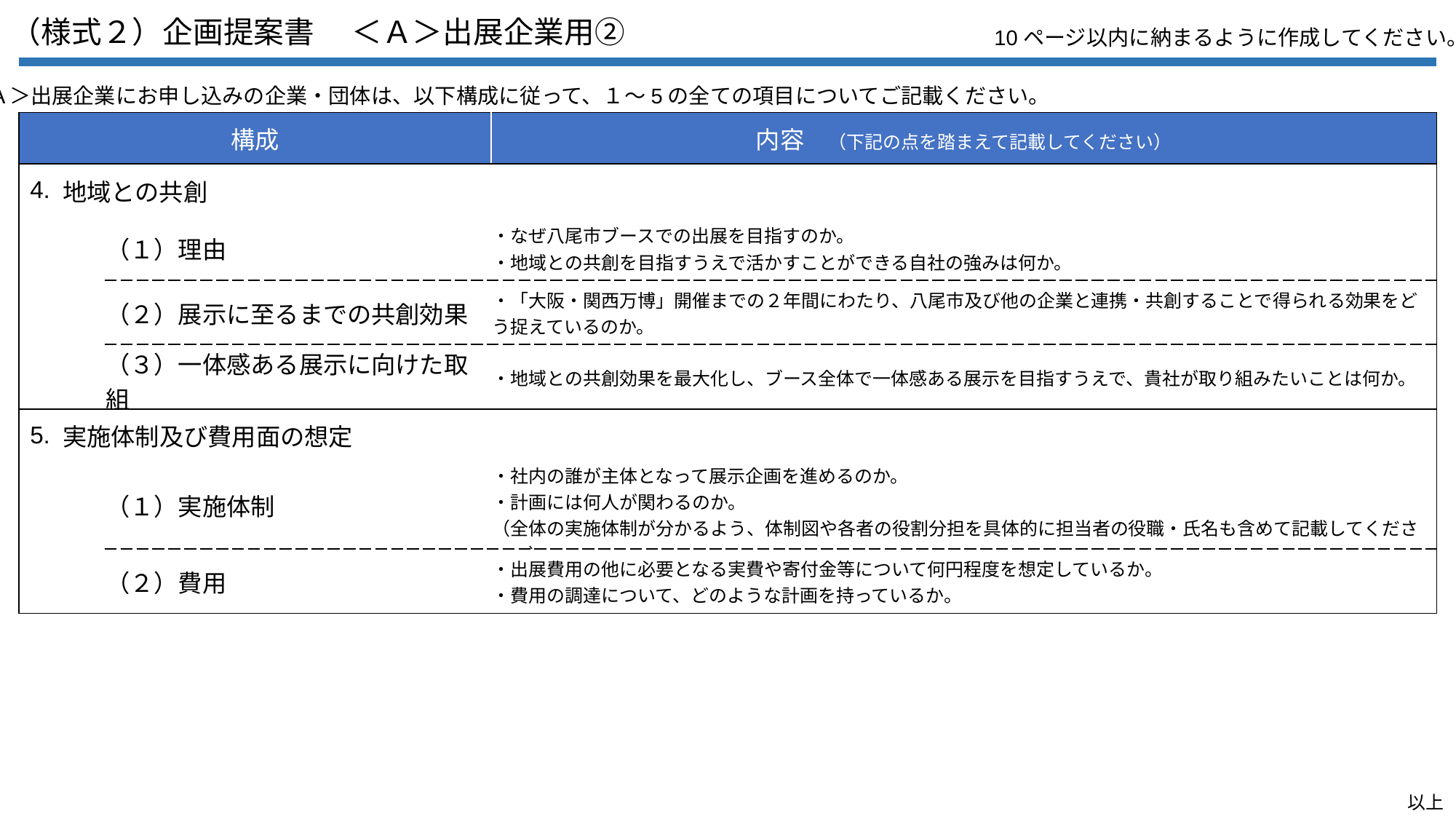

（様式２）企画提案書　 ＜Ａ＞出展企業用②
10ページ以内に納まるように作成してください。
＜Ａ＞出展企業にお申し込みの企業・団体は、以下構成に従って、１～5の全ての項目についてご記載ください。
| 構成 |  |  | 内容　（下記の点を踏まえて記載してください） |
| --- | --- | --- | --- |
| 4. | 地域との共創 |  |  |
|  |  | （１）理由 | ・なぜ八尾市ブースでの出展を目指すのか。 ・地域との共創を目指すうえで活かすことができる自社の強みは何か。 |
|  |  | （２）展示に至るまでの共創効果 | ・「大阪・関西万博」開催までの２年間にわたり、八尾市及び他の企業と連携・共創することで得られる効果をどう捉えているのか。 |
|  |  | （３）一体感ある展示に向けた取組 | ・地域との共創効果を最大化し、ブース全体で一体感ある展示を目指すうえで、貴社が取り組みたいことは何か。 |
| 5. | 実施体制及び費用面の想定 |  |  |
|  |  | （１）実施体制 | ・社内の誰が主体となって展示企画を進めるのか。 ・計画には何人が関わるのか。 （全体の実施体制が分かるよう、体制図や各者の役割分担を具体的に担当者の役職・氏名も含めて記載してください。） |
|  |  | （２）費用 | ・出展費用の他に必要となる実費や寄付金等について何円程度を想定しているか。 ・費用の調達について、どのような計画を持っているか。 |
以上